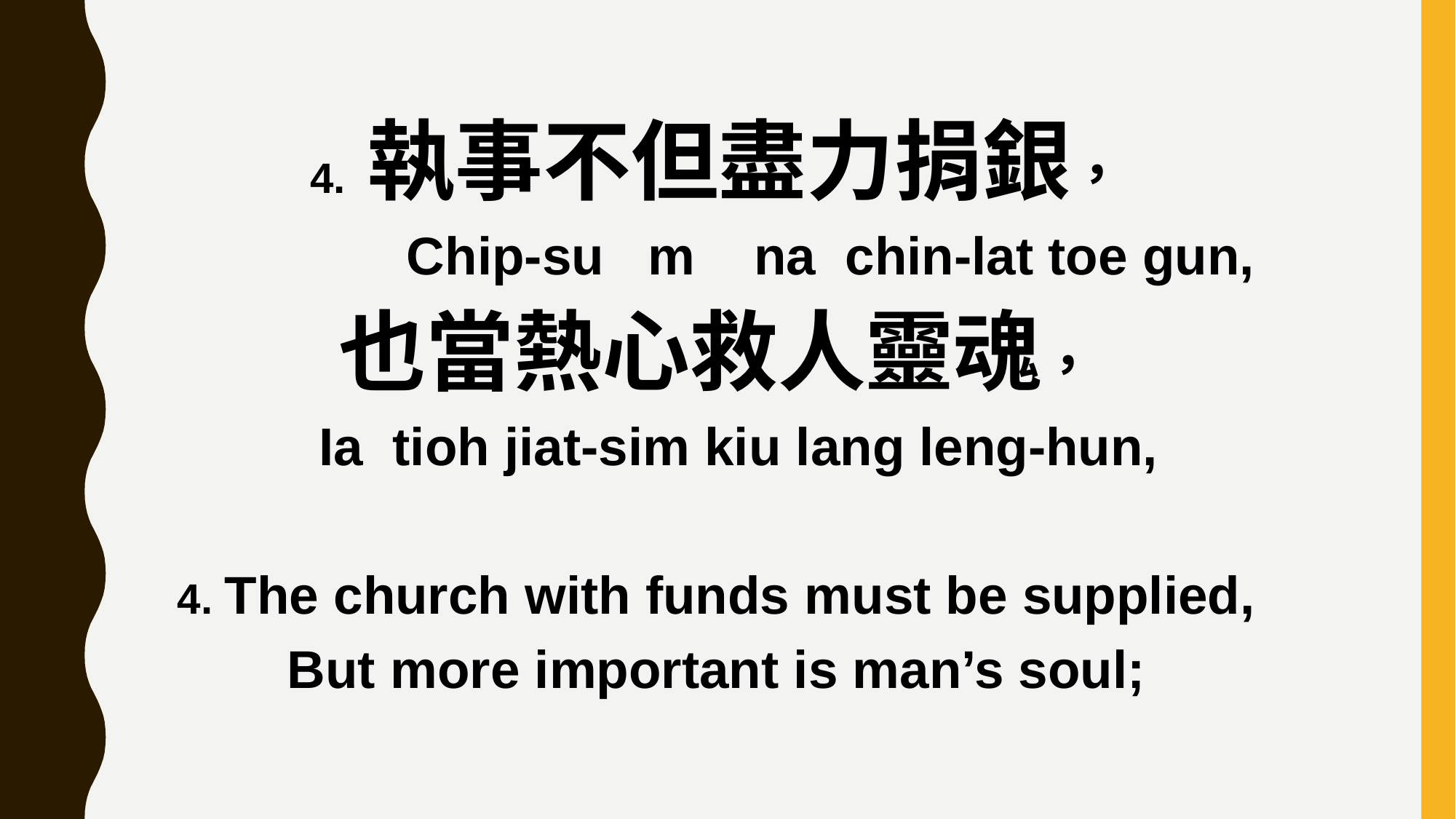

4. 執事不但盡力捐銀，
                Chip-su   m    na  chin-lat toe gun,
也當熱心救人靈魂，
   Ia  tioh jiat-sim kiu lang leng-hun,

4. The church with funds must be supplied,
But more important is man’s soul;